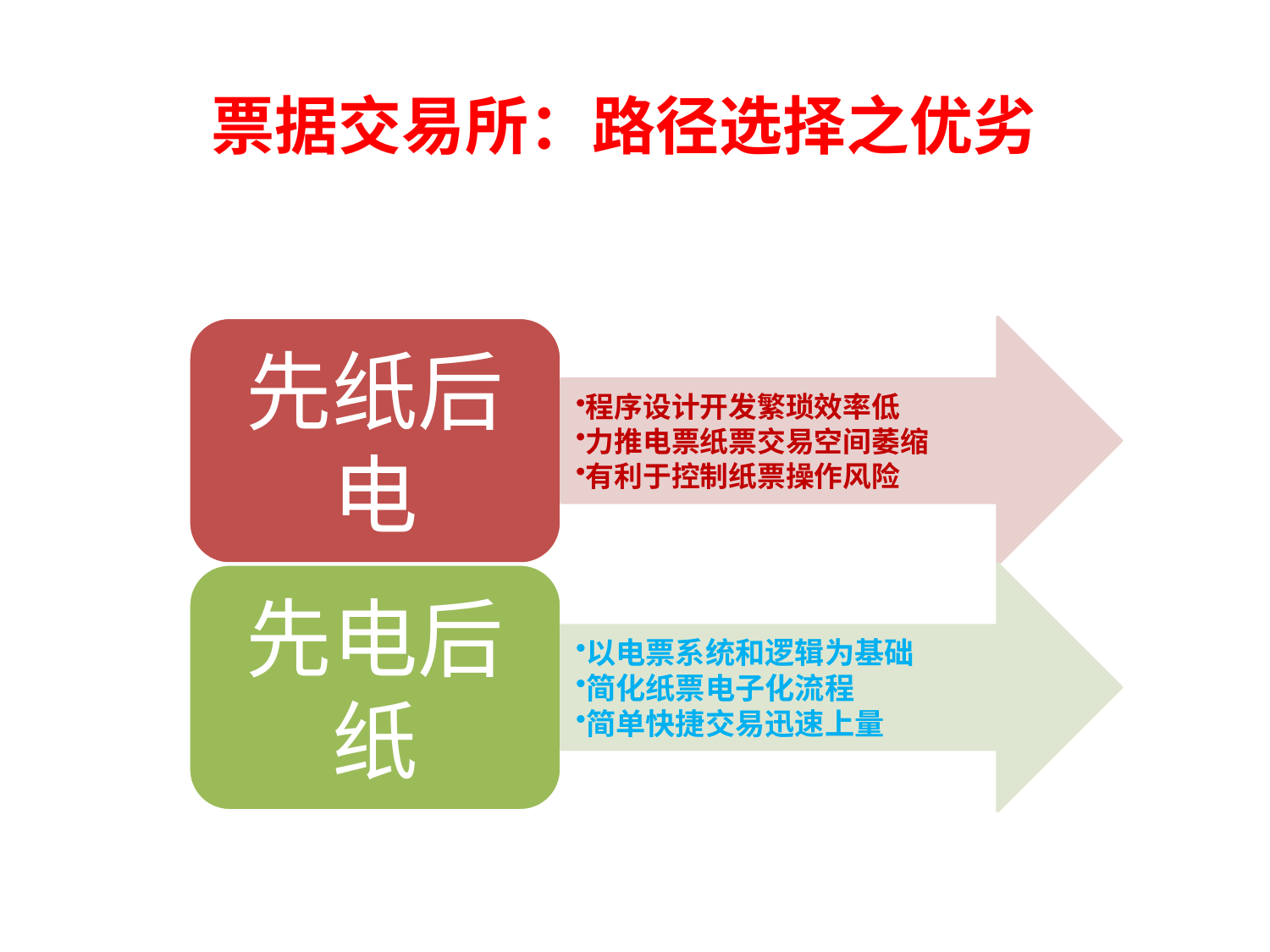

# 票据交易所：路径选择之优劣
先纸后电
程序设计开发繁琐效率低
力推电票纸票交易空间萎缩
先电后纸
以电票系统和逻辑为基础
简化纸票电子化流程
简单快捷交易迅速上量
有利于控制纸票操作风险